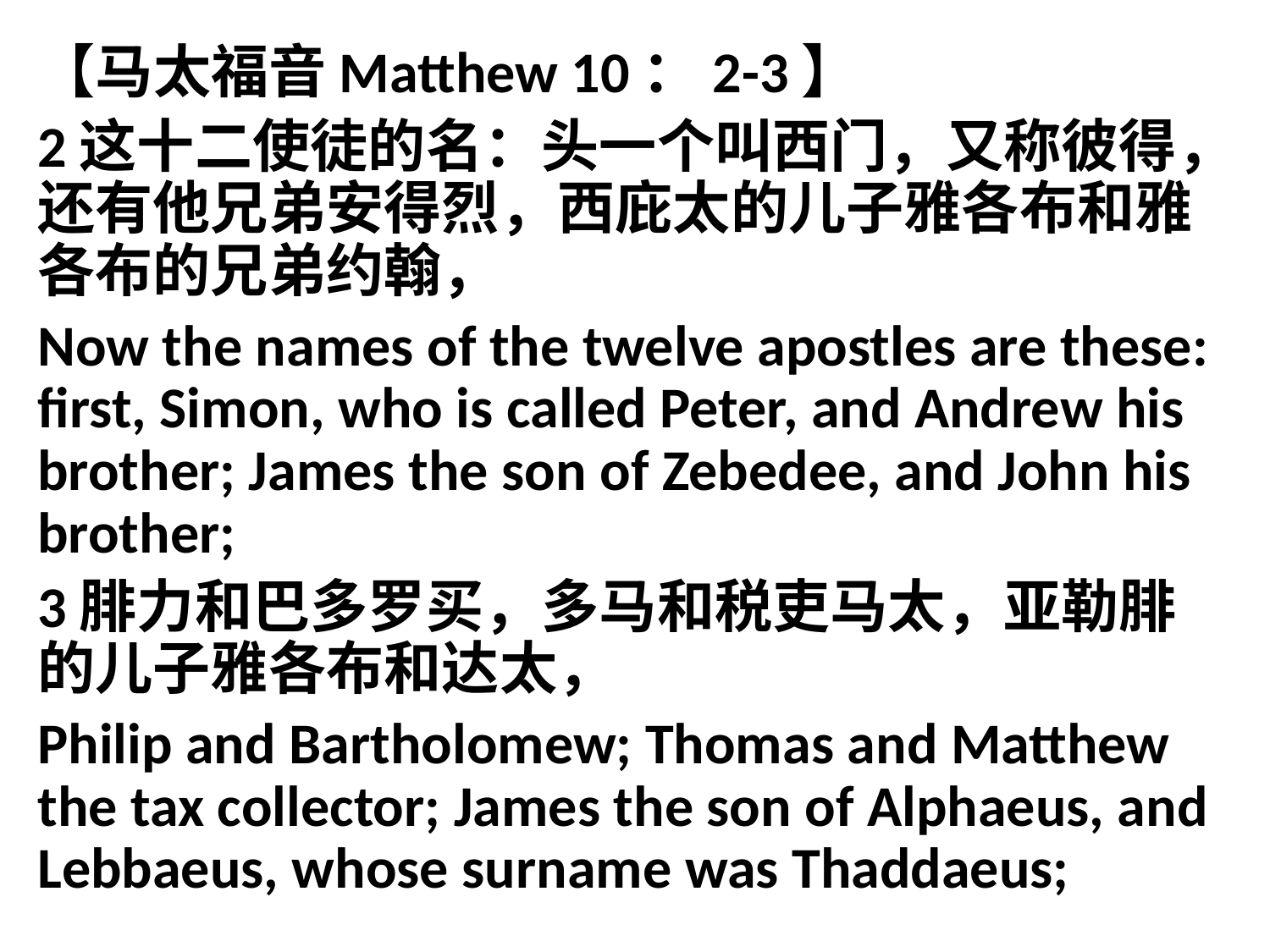

【马太福音Matthew 10：2-3】
2这十二使徒的名：头一个叫西门，又称彼得，还有他兄弟安得烈，西庇太的儿子雅各布和雅各布的兄弟约翰，
Now the names of the twelve apostles are these: first, Simon, who is called Peter, and Andrew his brother; James the son of Zebedee, and John his brother;
3腓力和巴多罗买，多马和税吏马太，亚勒腓的儿子雅各布和达太，
Philip and Bartholomew; Thomas and Matthew the tax collector; James the son of Alphaeus, and Lebbaeus, whose surname was Thaddaeus;